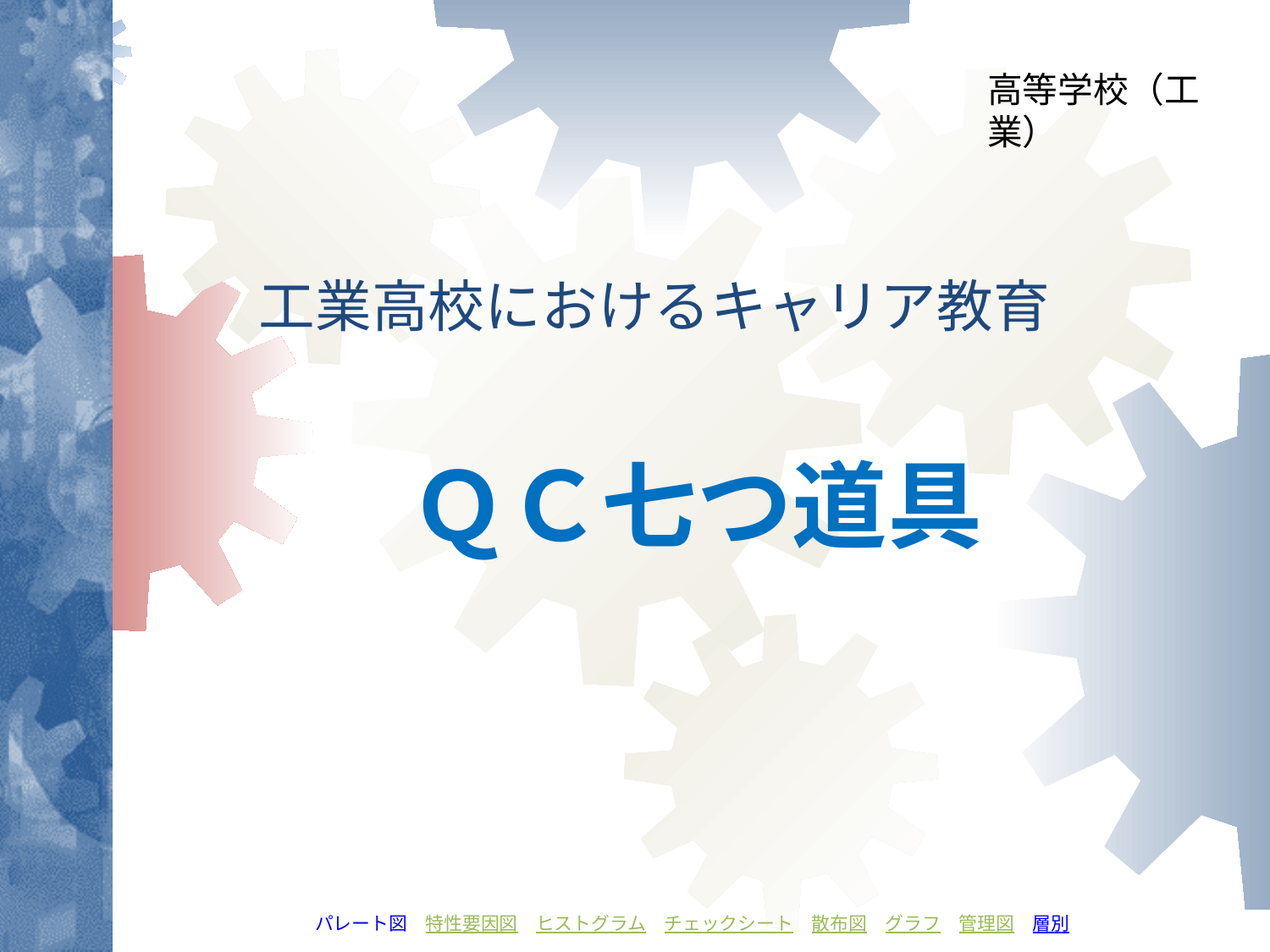

高等学校（工業）
# 工業高校におけるキャリア教育
ＱＣ七つ道具
パレート図　特性要因図　ヒストグラム　チェックシート　散布図　グラフ　管理図　層別